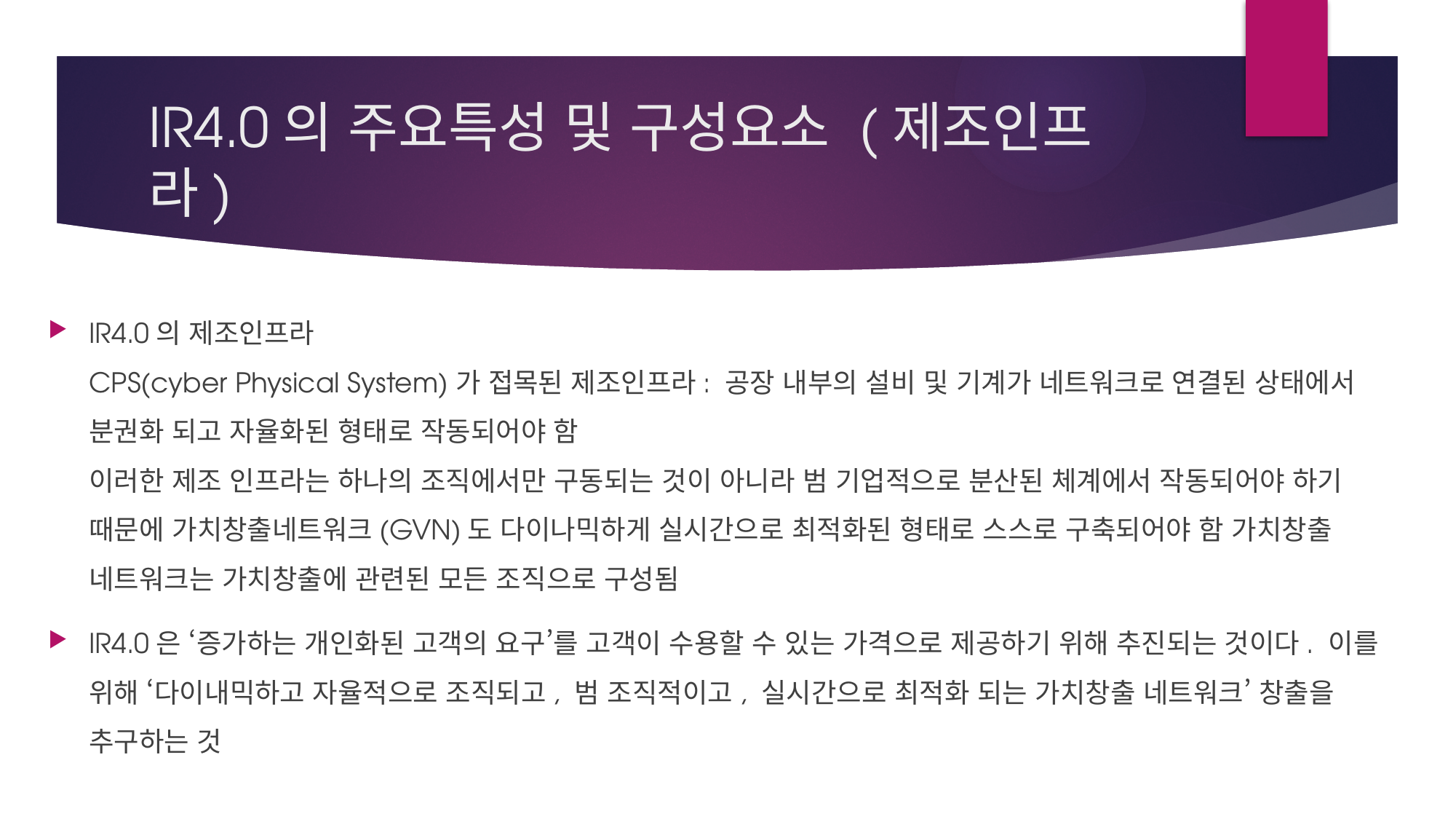

# IR4.0의 주요특성 및 구성요소 (제조인프라)
IR4.0의 제조인프라
CPS(cyber Physical System)가 접목된 제조인프라: 공장 내부의 설비 및 기계가 네트워크로 연결된 상태에서 분권화 되고 자율화된 형태로 작동되어야 함
이러한 제조 인프라는 하나의 조직에서만 구동되는 것이 아니라 범 기업적으로 분산된 체계에서 작동되어야 하기 때문에 가치창출네트워크(GVN)도 다이나믹하게 실시간으로 최적화된 형태로 스스로 구축되어야 함 가치창출 네트워크는 가치창출에 관련된 모든 조직으로 구성됨
IR4.0은 ‘증가하는 개인화된 고객의 요구’를 고객이 수용할 수 있는 가격으로 제공하기 위해 추진되는 것이다. 이를 위해 ‘다이내믹하고 자율적으로 조직되고, 범 조직적이고, 실시간으로 최적화 되는 가치창출 네트워크’ 창출을 추구하는 것